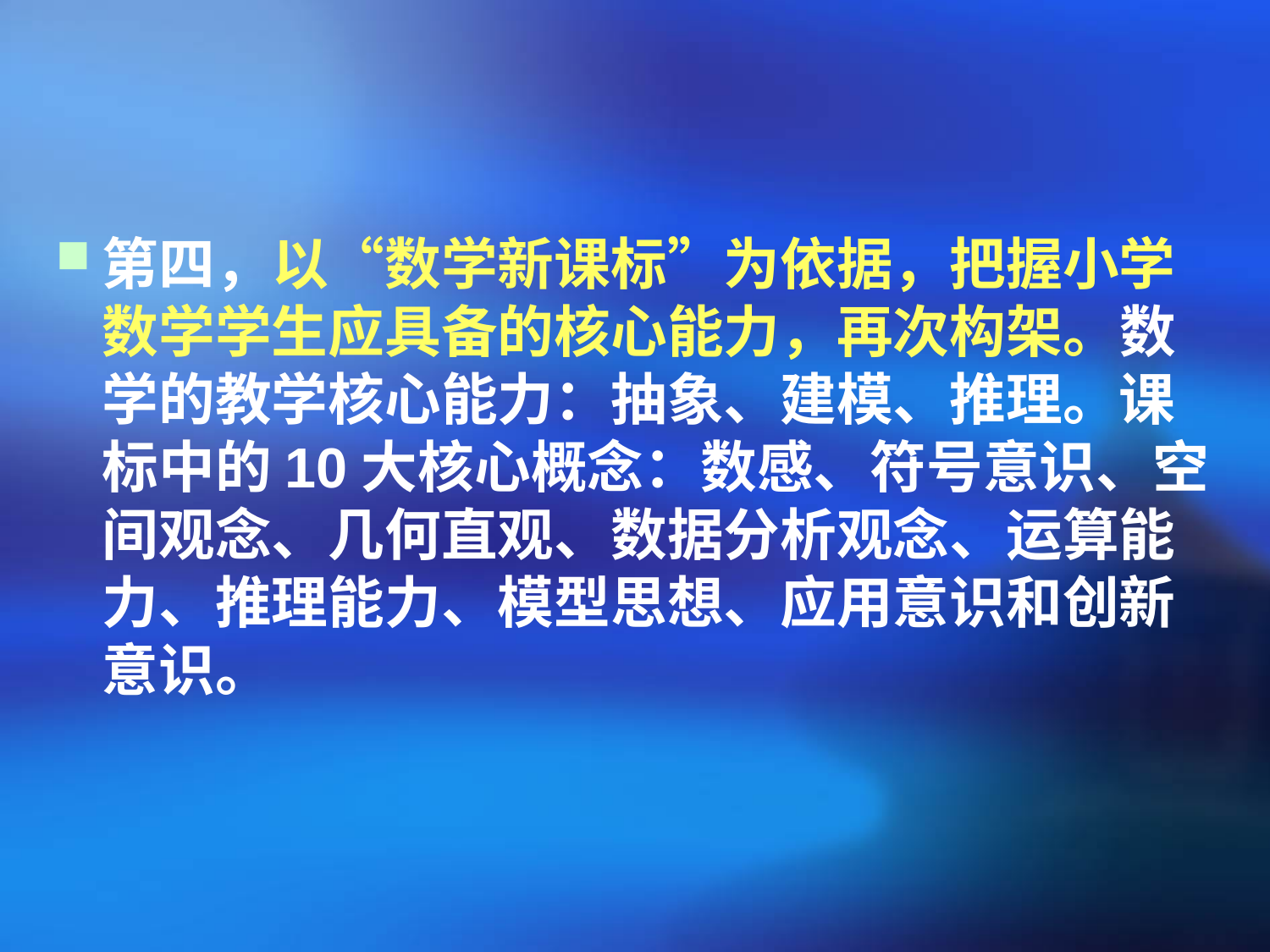

#
第四，以“数学新课标”为依据，把握小学数学学生应具备的核心能力，再次构架。数学的教学核心能力：抽象、建模、推理。课标中的10大核心概念：数感、符号意识、空间观念、几何直观、数据分析观念、运算能力、推理能力、模型思想、应用意识和创新意识。